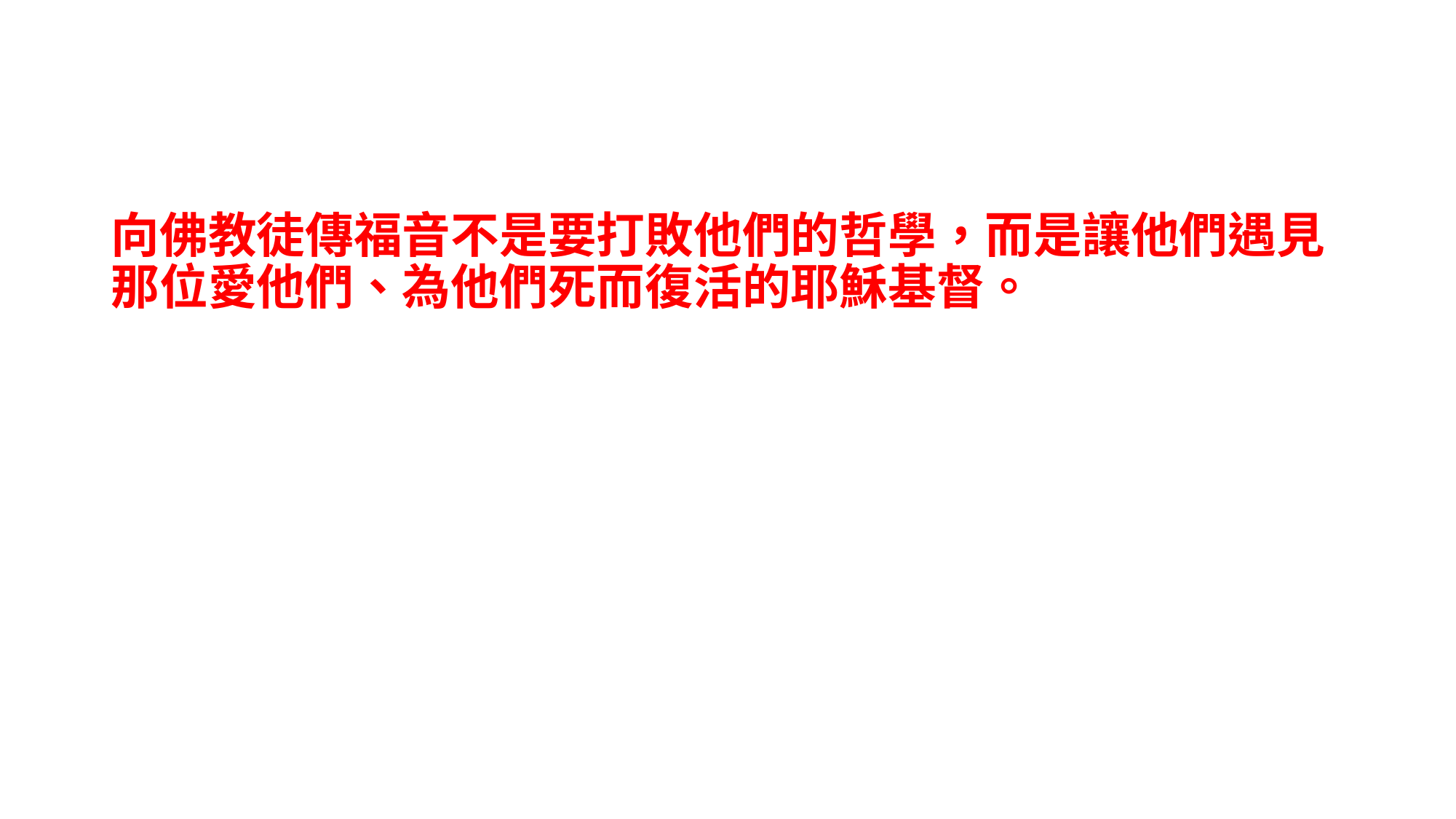

# 向佛教徒傳福音不是要打敗他們的哲學，而是讓他們遇見那位愛他們、為他們死而復活的耶穌基督。